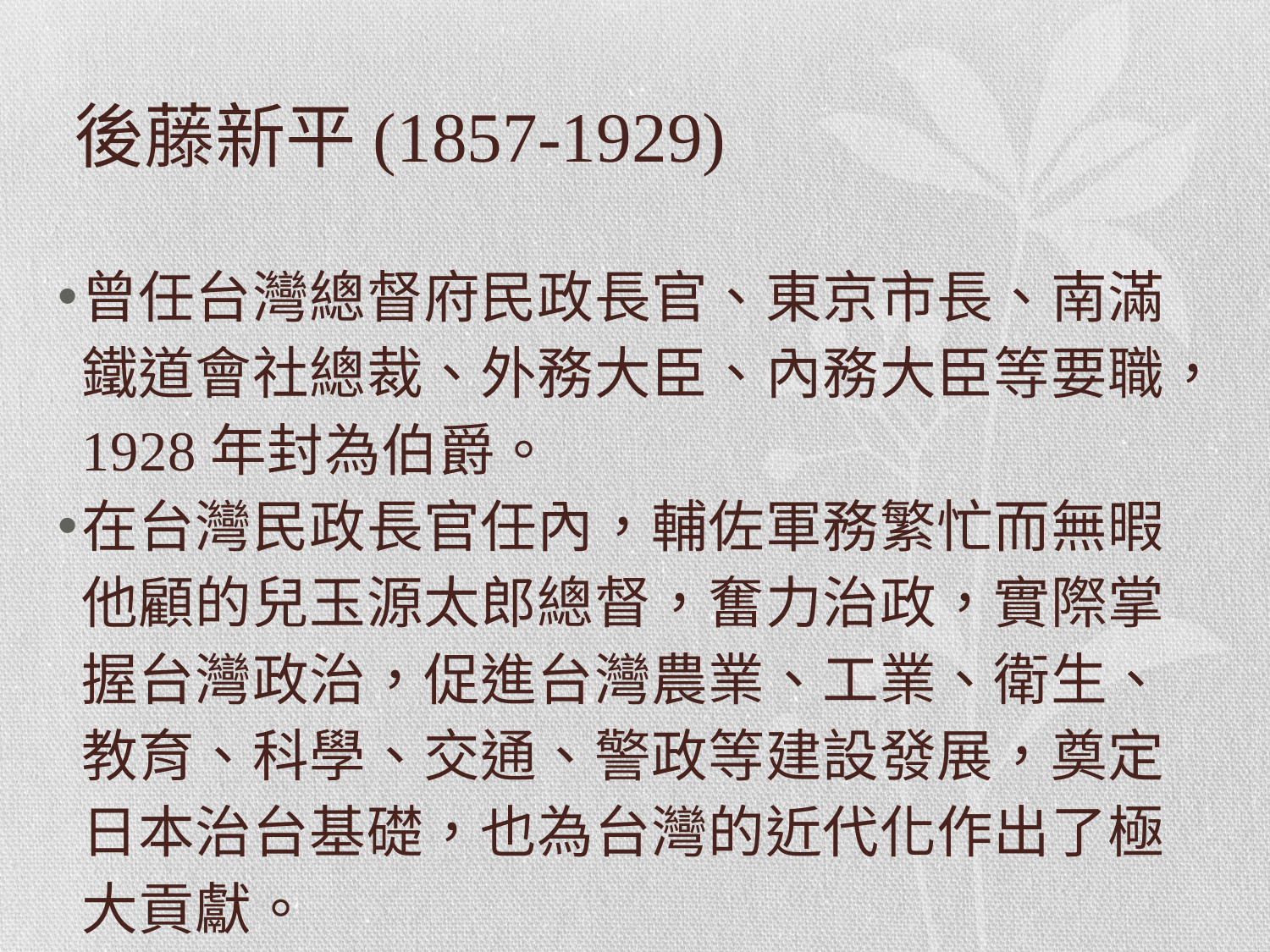

# 後藤新平(1857-1929)
曾任台灣總督府民政長官、東京市長、南滿鐵道會社總裁、外務大臣、內務大臣等要職，1928年封為伯爵。
在台灣民政長官任內，輔佐軍務繁忙而無暇他顧的兒玉源太郎總督，奮力治政，實際掌握台灣政治，促進台灣農業、工業、衛生、教育、科學、交通、警政等建設發展，奠定日本治台基礎，也為台灣的近代化作出了極大貢獻。